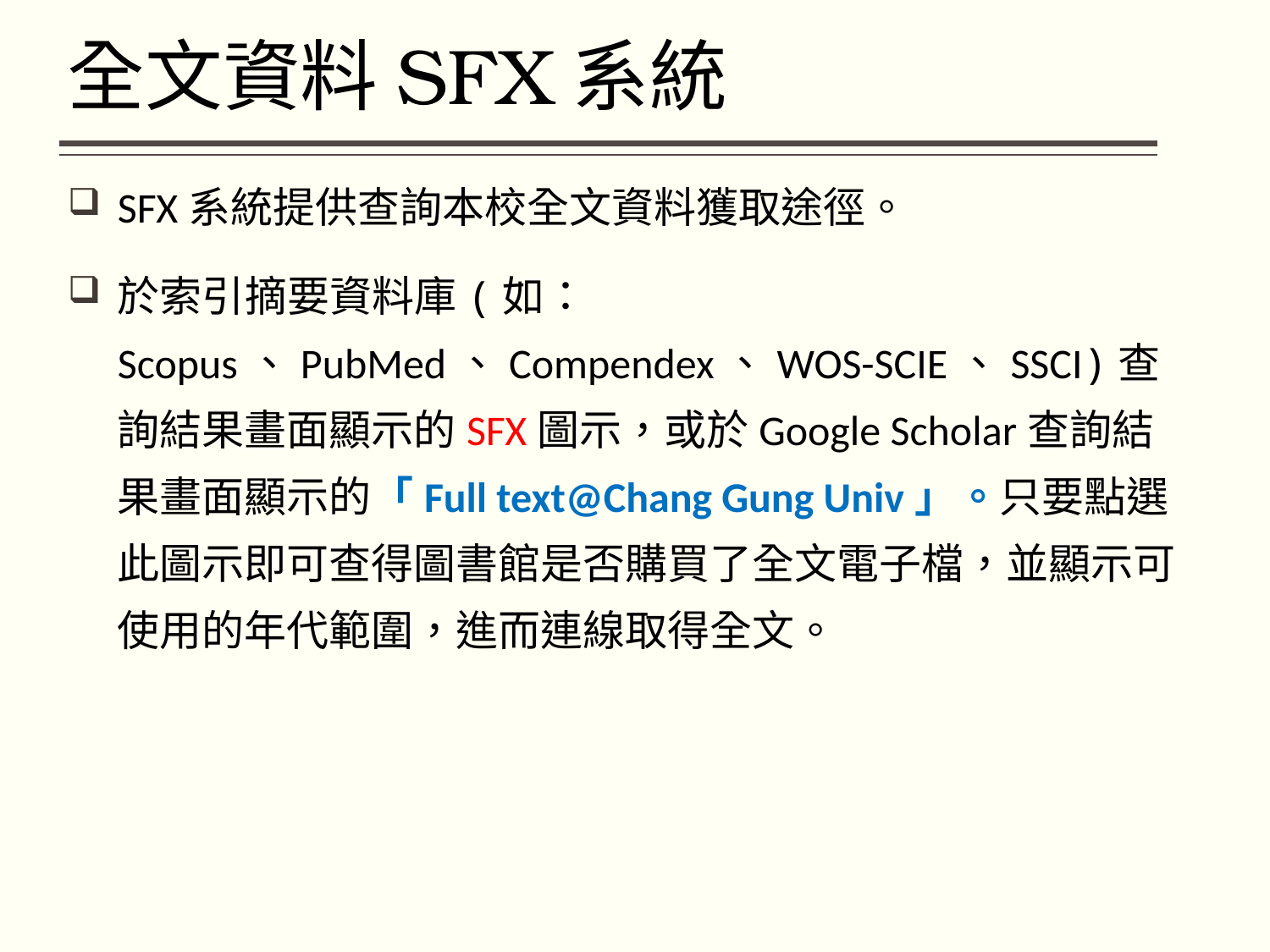

# 全文資料SFX系統
SFX系統提供查詢本校全文資料獲取途徑。
於索引摘要資料庫(如：Scopus、PubMed、Compendex、WOS-SCIE、SSCI)查詢結果畫面顯示的SFX圖示，或於Google Scholar查詢結果畫面顯示的「Full text@Chang Gung Univ」。只要點選此圖示即可查得圖書館是否購買了全文電子檔，並顯示可使用的年代範圍，進而連線取得全文。
          16